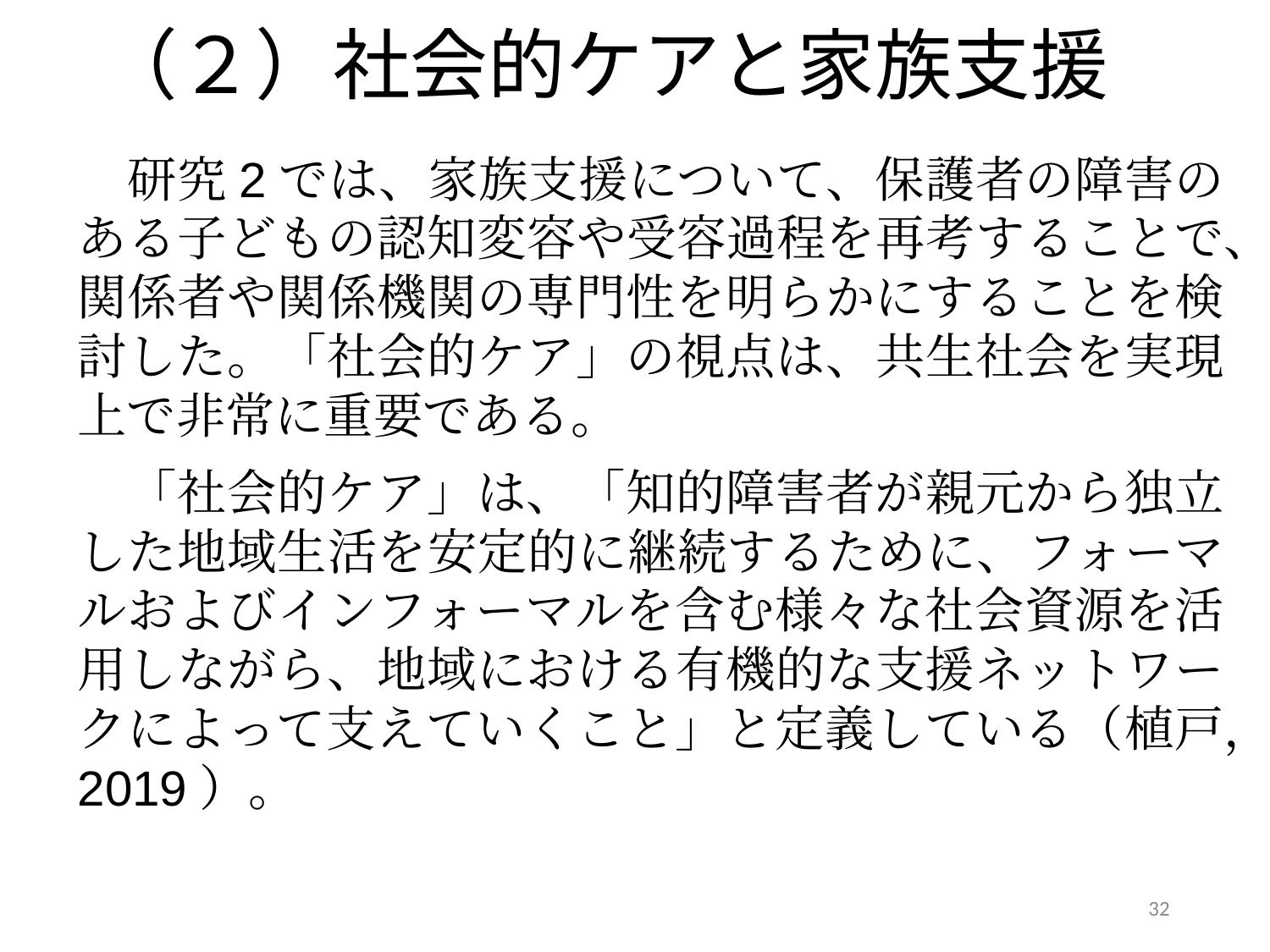

# （２）社会的ケアと家族支援
　研究2では、家族支援について、保護者の障害のある子どもの認知変容や受容過程を再考することで、関係者や関係機関の専門性を明らかにすることを検討した。「社会的ケア」の視点は、共生社会を実現上で非常に重要である。
　「社会的ケア」は、「知的障害者が親元から独立した地域生活を安定的に継続するために、フォーマルおよびインフォーマルを含む様々な社会資源を活用しながら、地域における有機的な支援ネットワークによって支えていくこと」と定義している（植戸，2019）。
32